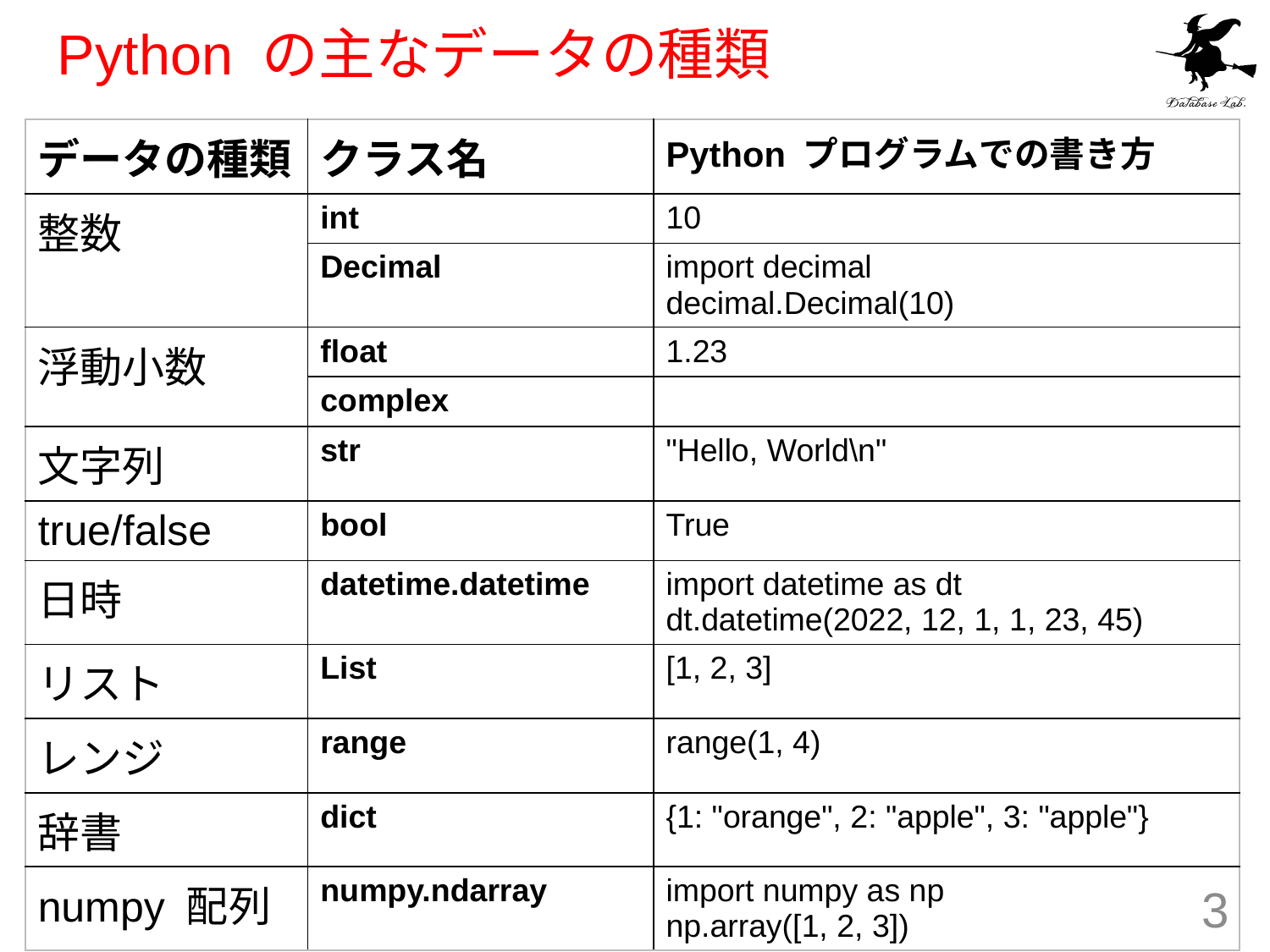

# Python の主なデータの種類
| データの種類 | クラス名 | Python プログラムでの書き方 |
| --- | --- | --- |
| 整数 | int | 10 |
|  | Decimal | import decimal decimal.Decimal(10) |
| 浮動小数 | float | 1.23 |
|  | complex |  |
| 文字列 | str | "Hello, World\n" |
| true/false | bool | True |
| 日時 | datetime.datetime | import datetime as dt dt.datetime(2022, 12, 1, 1, 23, 45) |
| リスト | List | [1, 2, 3] |
| レンジ | range | range(1, 4) |
| 辞書 | dict | {1: "orange", 2: "apple", 3: "apple"} |
| numpy 配列 | numpy.ndarray | import numpy as np np.array([1, 2, 3]) |
3